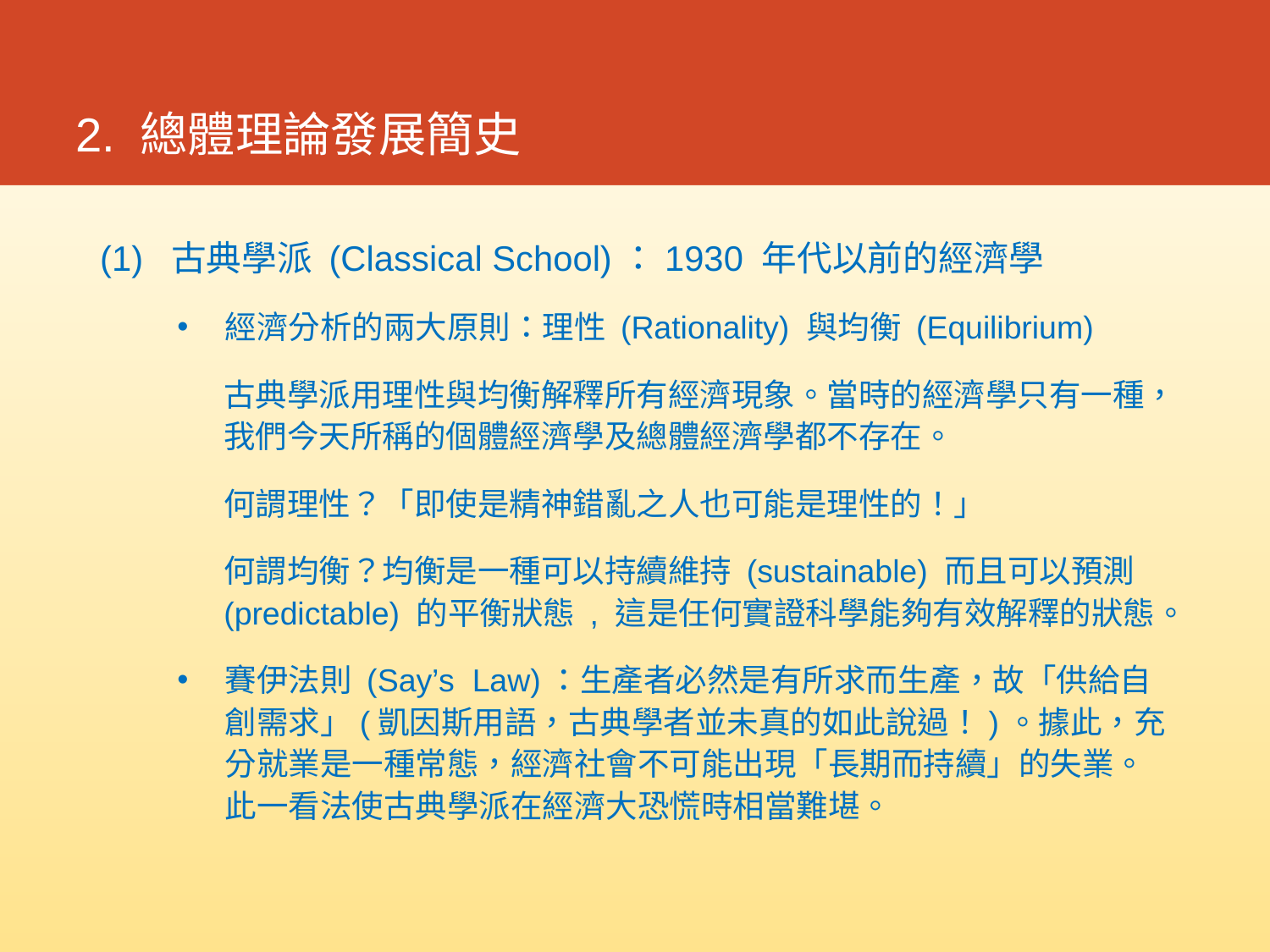

# 2. 總體理論發展簡史
(1)  古典學派 (Classical School)：1930 年代以前的經濟學
經濟分析的兩大原則：理性 (Rationality) 與均衡 (Equilibrium)
古典學派用理性與均衡解釋所有經濟現象。當時的經濟學只有一種，我們今天所稱的個體經濟學及總體經濟學都不存在。
何謂理性？「即使是精神錯亂之人也可能是理性的！」
何謂均衡？均衡是一種可以持續維持 (sustainable) 而且可以預測 (predictable) 的平衡狀態 , 這是任何實證科學能夠有效解釋的狀態。
賽伊法則 (Say’s  Law)：生產者必然是有所求而生產，故「供給自創需求」(凱因斯用語，古典學者並未真的如此說過！)。據此，充分就業是一種常態，經濟社會不可能出現「長期而持續」的失業。此一看法使古典學派在經濟大恐慌時相當難堪。